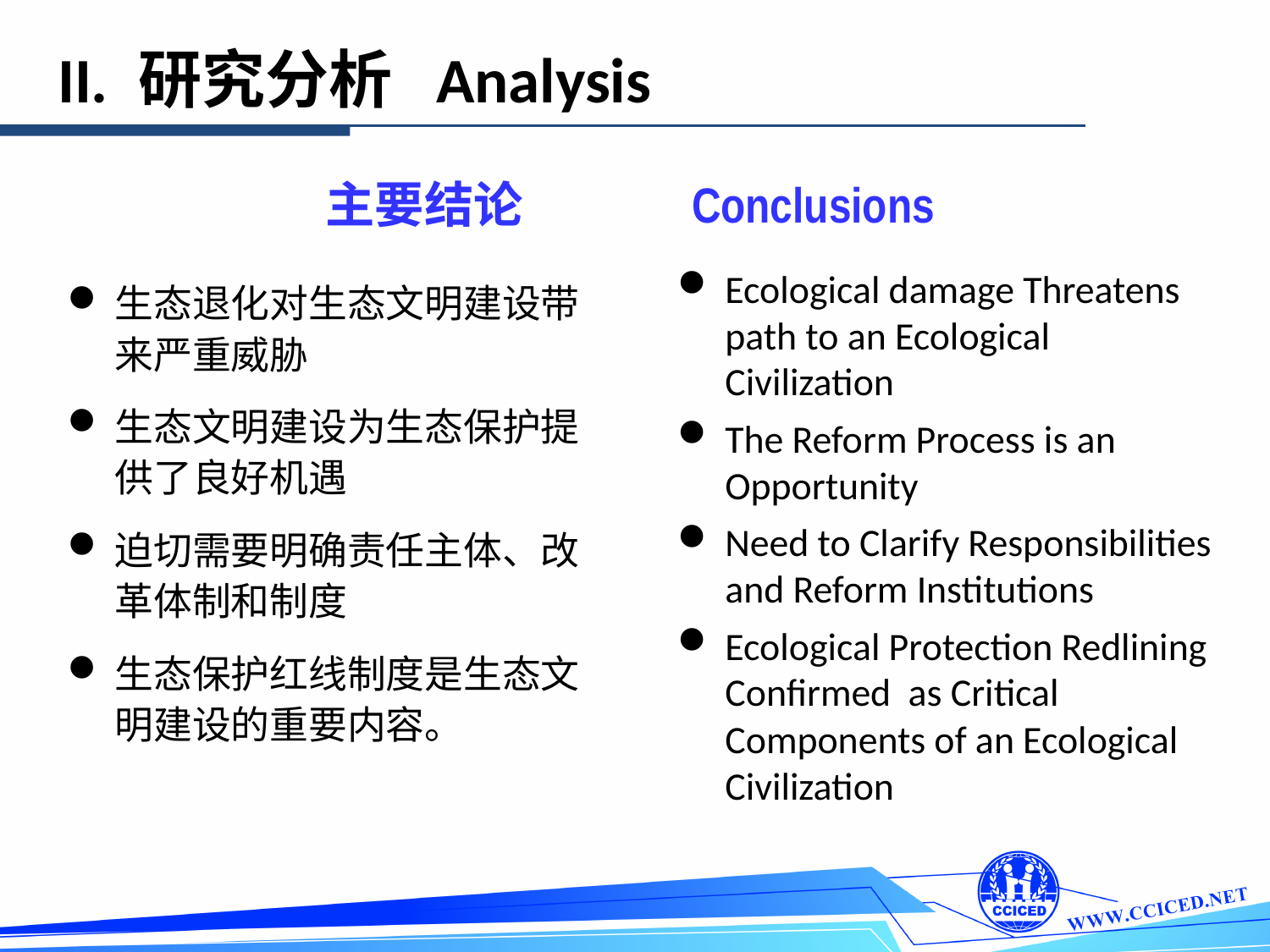

II. 研究分析  Analysis
主要结论              Conclusions
Ecological damage Threatens path to an Ecological Civilization
The Reform Process is an Opportunity
Need to Clarify Responsibilities and Reform Institutions
Ecological Protection Redlining Confirmed  as Critical Components of an Ecological Civilization
生态退化对生态文明建设带来严重威胁
生态文明建设为生态保护提供了良好机遇
迫切需要明确责任主体、改革体制和制度
生态保护红线制度是生态文明建设的重要内容。